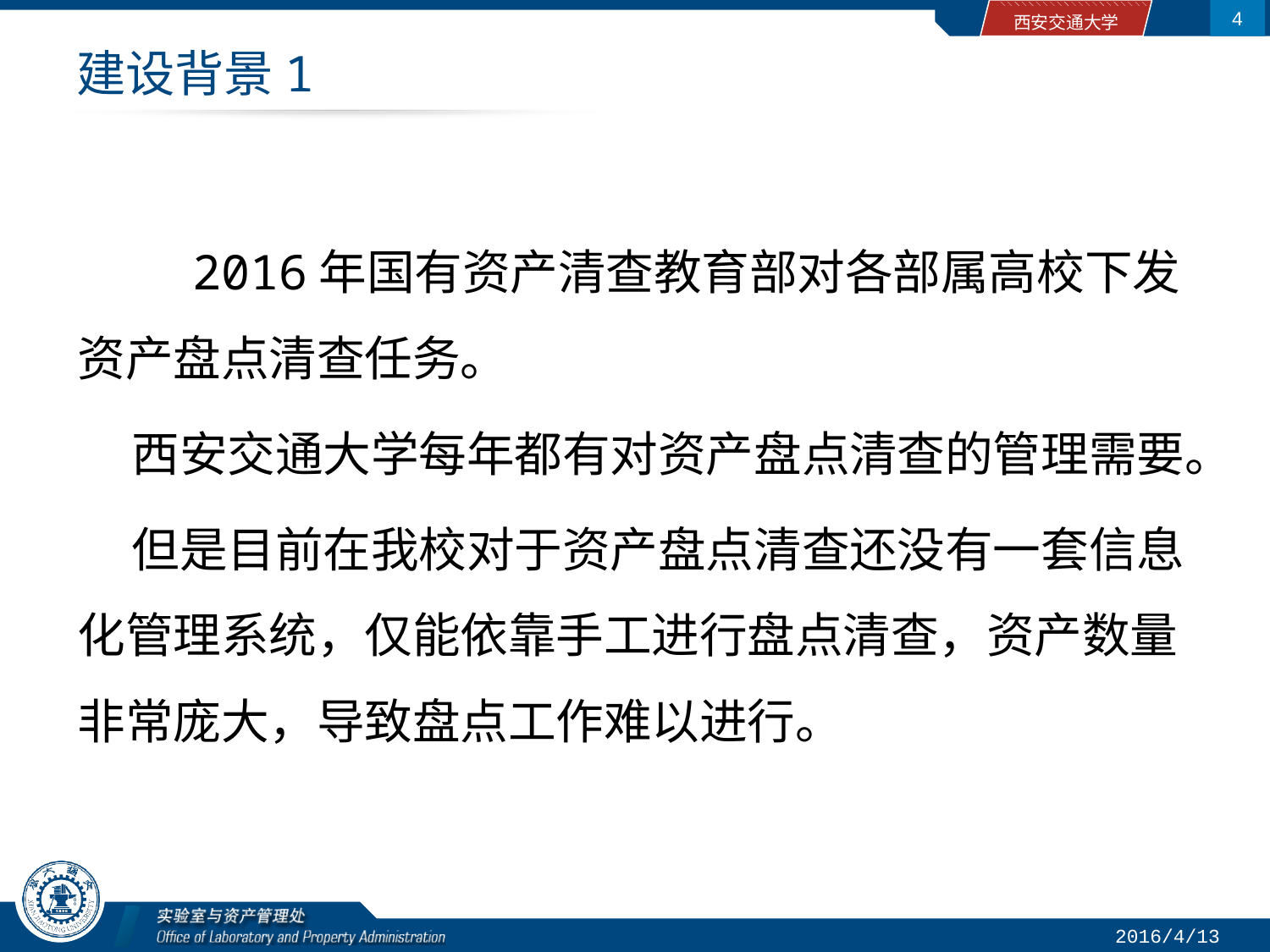

4
# 建设背景1

    2016年国有资产清查教育部对各部属高校下发资产盘点清查任务。
    西安交通大学每年都有对资产盘点清查的管理需要。
    但是目前在我校对于资产盘点清查还没有一套信息化管理系统，仅能依靠手工进行盘点清查，资产数量非常庞大，导致盘点工作难以进行。

2016/4/13